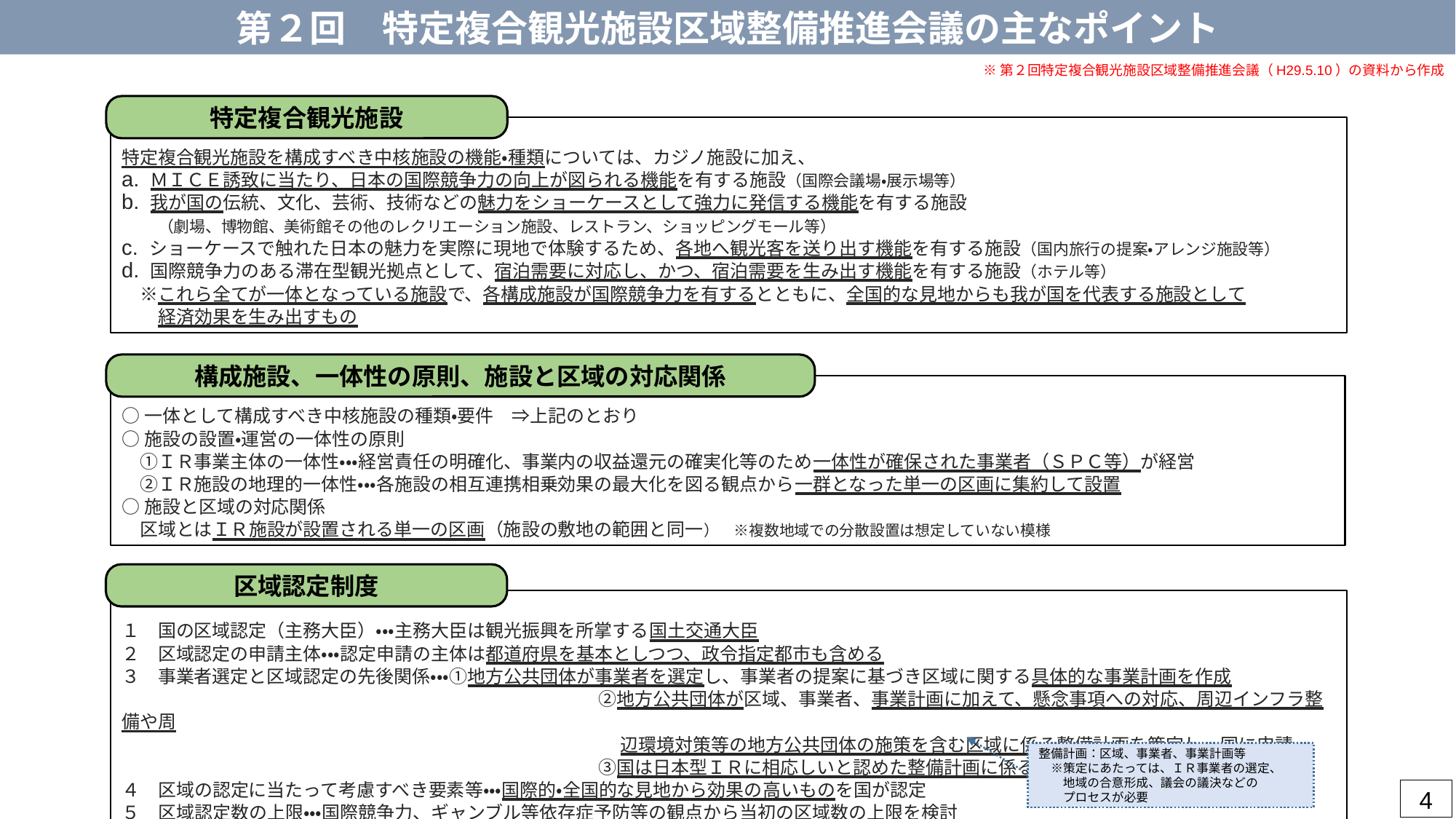

第２回　特定複合観光施設区域整備推進会議の主なポイント
※第２回特定複合観光施設区域整備推進会議（H29.5.10）の資料から作成
特定複合観光施設

特定複合観光施設を構成すべき中核施設の機能・種類については、カジノ施設に加え、
a. ＭＩＣＥ誘致に当たり、日本の国際競争力の向上が図られる機能を有する施設（国際会議場・展示場等）
b. 我が国の伝統、文化、芸術、技術などの魅力をショーケースとして強力に発信する機能を有する施設
　　（劇場、博物館、美術館その他のレクリエーション施設、レストラン、ショッピングモール等）
c. ショーケースで触れた日本の魅力を実際に現地で体験するため、各地へ観光客を送り出す機能を有する施設（国内旅行の提案・アレンジ施設等）
d. 国際競争力のある滞在型観光拠点として、宿泊需要に対応し、かつ、宿泊需要を生み出す機能を有する施設（ホテル等）
　※これら全てが一体となっている施設で、各構成施設が国際競争力を有するとともに、全国的な見地からも我が国を代表する施設として
　　経済効果を生み出すもの
構成施設、一体性の原則、施設と区域の対応関係

○一体として構成すべき中核施設の種類・要件　⇒上記のとおり
○施設の設置・運営の一体性の原則
　①ＩＲ事業主体の一体性・・・経営責任の明確化、事業内の収益還元の確実化等のため一体性が確保された事業者（ＳＰＣ等）が経営
　②ＩＲ施設の地理的一体性・・・各施設の相互連携相乗効果の最大化を図る観点から一群となった単一の区画に集約して設置
○施設と区域の対応関係
　区域とはＩＲ施設が設置される単一の区画（施設の敷地の範囲と同一）　※複数地域での分散設置は想定していない模様
区域認定制度

１　国の区域認定（主務大臣）・・・主務大臣は観光振興を所掌する国土交通大臣
２　区域認定の申請主体・・・認定申請の主体は都道府県を基本としつつ、政令指定都市も含める
３　事業者選定と区域認定の先後関係・・・①地方公共団体が事業者を選定し、事業者の提案に基づき区域に関する具体的な事業計画を作成
　　　　　　　　　　　　　　　　　　　　　　　　　　 ②地方公共団体が区域、事業者、事業計画に加えて、懸念事項への対応、周辺インフラ整備や周
　　　　　　　　　　　　　　　　　　　　　　　　　　　  辺環境対策等の地方公共団体の施策を含む区域に係る整備計画を策定し、国に申請
　　　　　　　　　　　　　　　　　　　　　　　　　　 ③国は日本型ＩＲに相応しいと認めた整備計画に係る区域を認定
４　区域の認定に当たって考慮すべき要素等・・・国際的・全国的な見地から効果の高いものを国が認定
５　区域認定数の上限・・・国際競争力、ギャンブル等依存症予防等の観点から当初の区域数の上限を検討
整備計画：区域、事業者、事業計画等
　※策定にあたっては、ＩＲ事業者の選定、
　　地域の合意形成、議会の議決などの
　　プロセスが必要
4